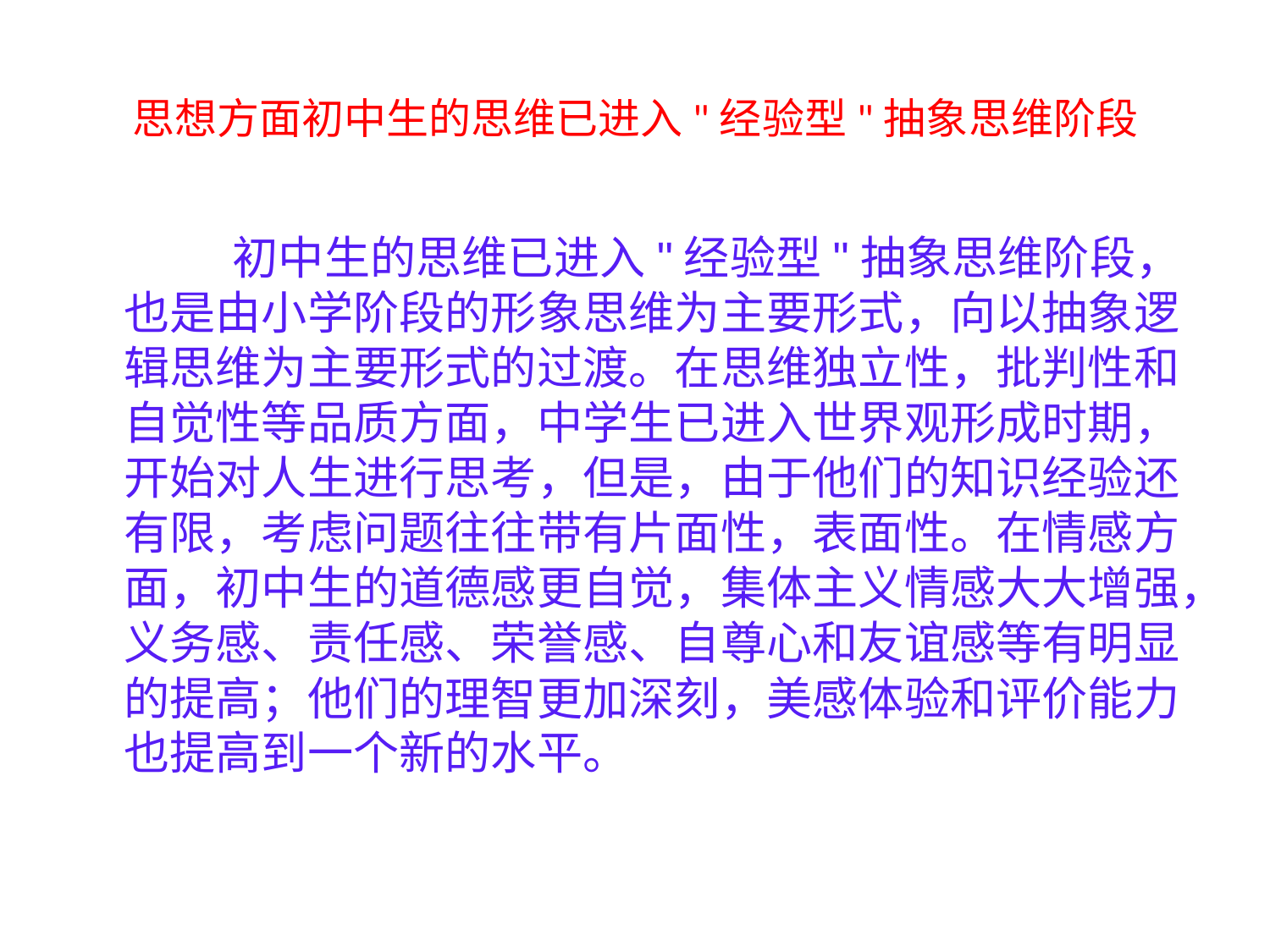

# 思想方面初中生的思维已进入"经验型"抽象思维阶段
              初中生的思维已进入"经验型"抽象思维阶段，也是由小学阶段的形象思维为主要形式，向以抽象逻辑思维为主要形式的过渡。在思维独立性，批判性和自觉性等品质方面，中学生已进入世界观形成时期，开始对人生进行思考，但是，由于他们的知识经验还有限，考虑问题往往带有片面性，表面性。在情感方面，初中生的道德感更自觉，集体主义情感大大增强，义务感、责任感、荣誉感、自尊心和友谊感等有明显的提高；他们的理智更加深刻，美感体验和评价能力也提高到一个新的水平。